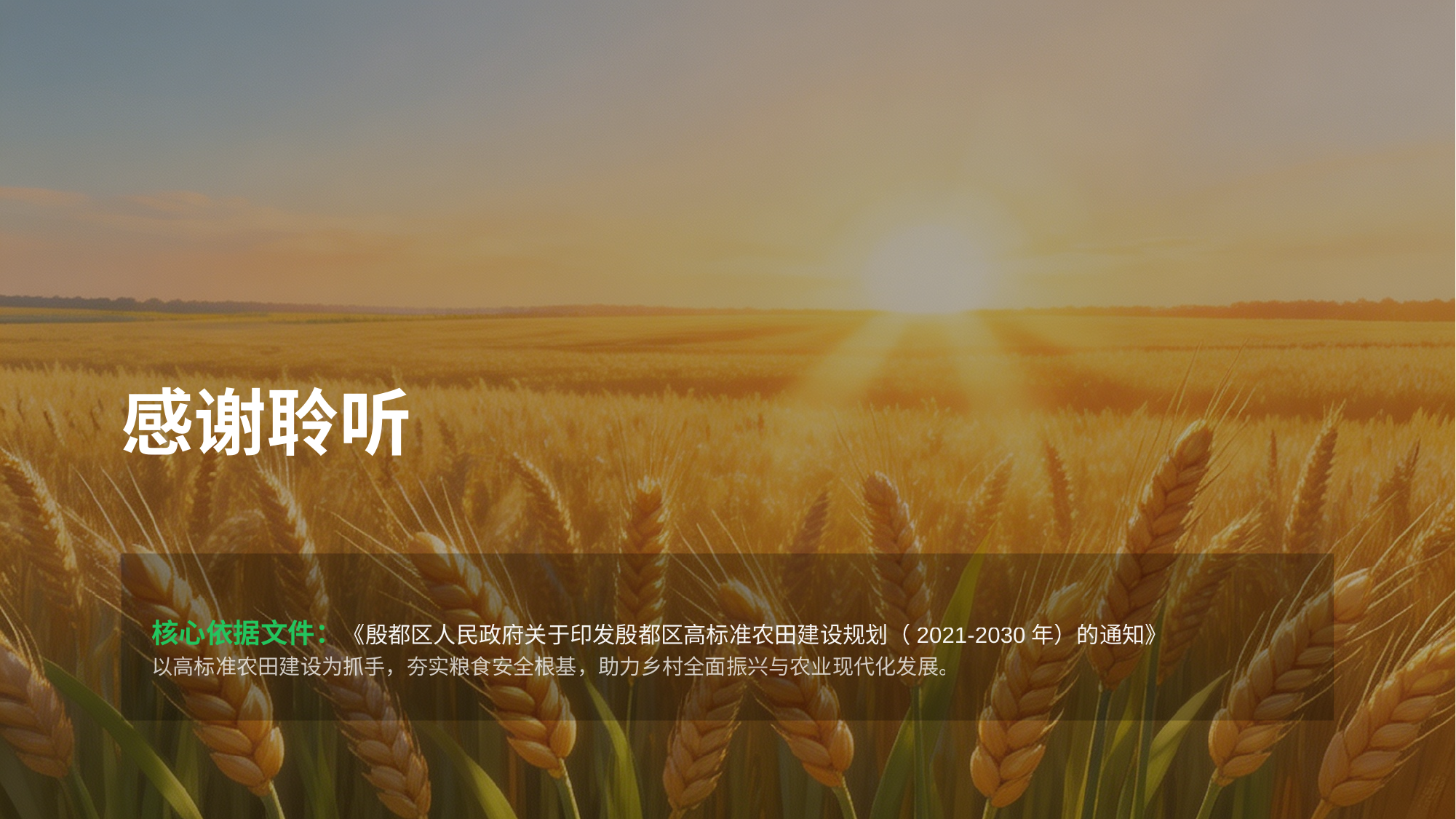

感谢聆听

核心依据文件：《殷都区人民政府关于印发殷都区高标准农田建设规划（2021-2030年）的通知》
以高标准农田建设为抓手，夯实粮食安全根基，助力乡村全面振兴与农业现代化发展。